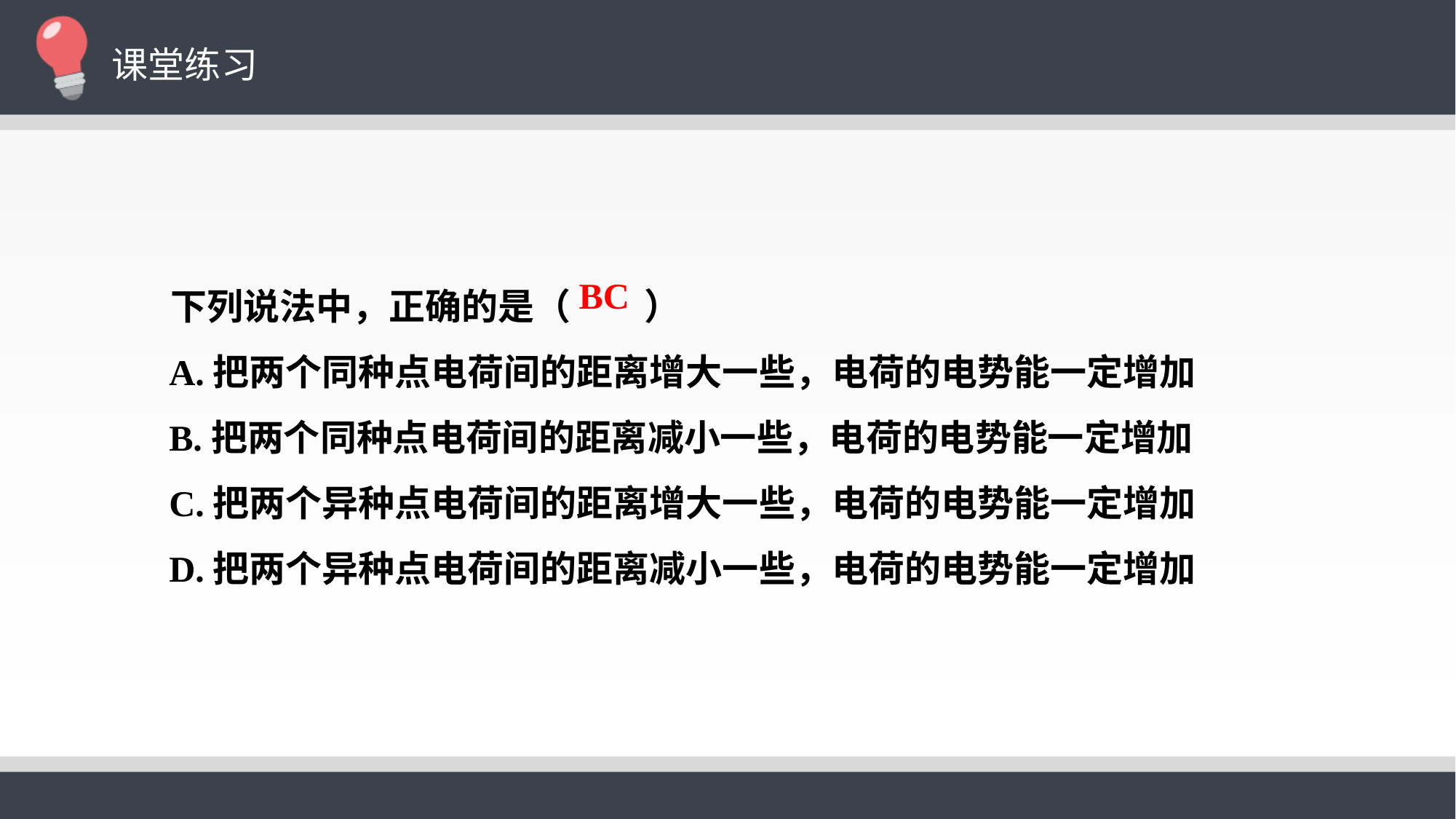

课堂练习
        下列说法中，正确的是（         ）
        A.把两个同种点电荷间的距离增大一些，电荷的电势能一定增加
        B.把两个同种点电荷间的距离减小一些，电荷的电势能一定增加
        C.把两个异种点电荷间的距离增大一些，电荷的电势能一定增加
        D.把两个异种点电荷间的距离减小一些，电荷的电势能一定增加
BC